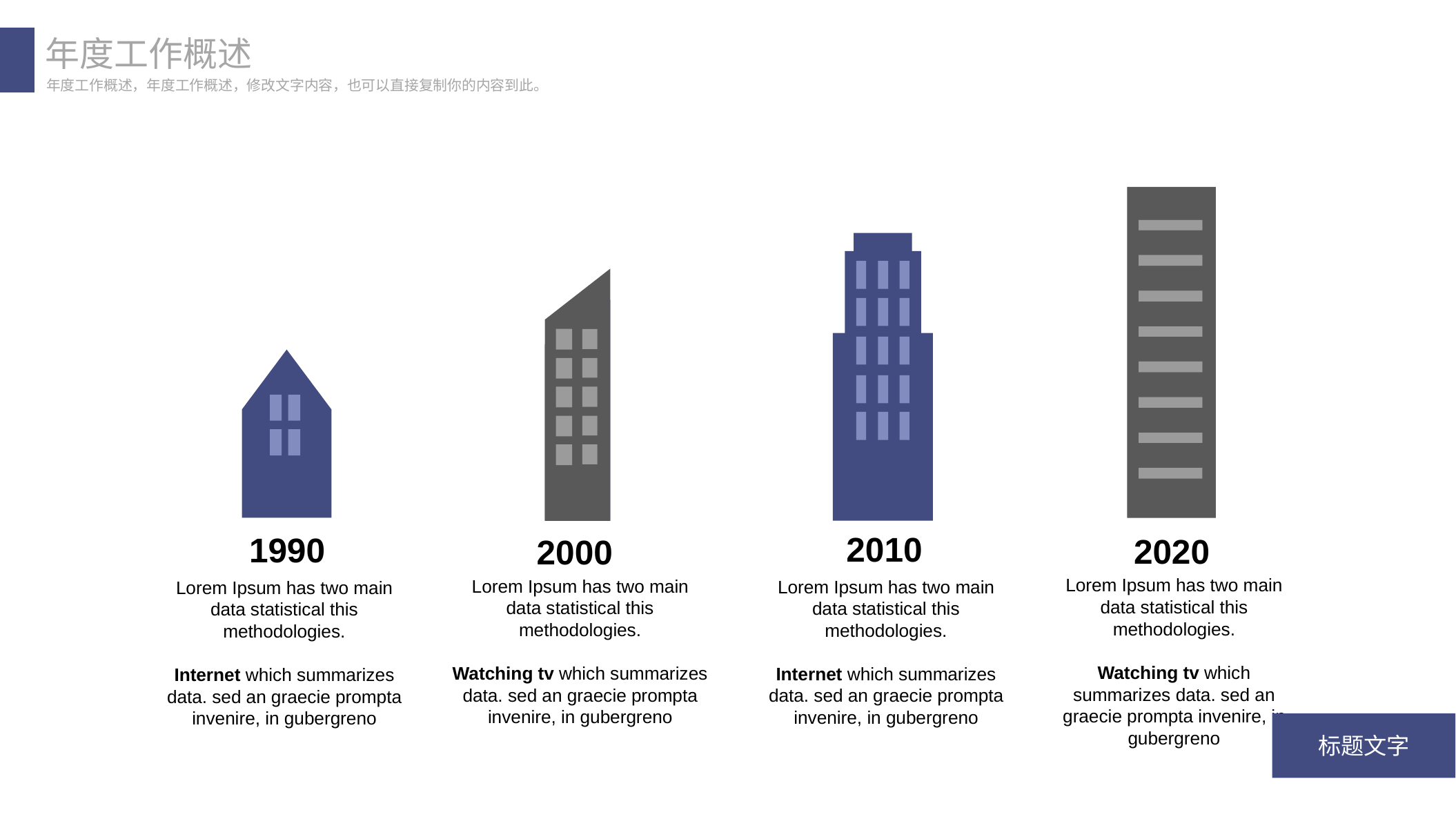

年度工作概述
年度工作概述，年度工作概述，修改文字内容，也可以直接复制你的内容到此。

2010
1990
2020
2000
Lorem Ipsum has two main data statistical this methodologies.

Watching tv which summarizes data. sed an graecie prompta invenire, in gubergreno
Lorem Ipsum has two main data statistical this methodologies.

Watching tv which summarizes data. sed an graecie prompta invenire, in gubergreno
Lorem Ipsum has two main data statistical this methodologies.

Internet which summarizes data. sed an graecie prompta invenire, in gubergreno
Lorem Ipsum has two main data statistical this methodologies.

Internet which summarizes data. sed an graecie prompta invenire, in gubergreno

标题文字